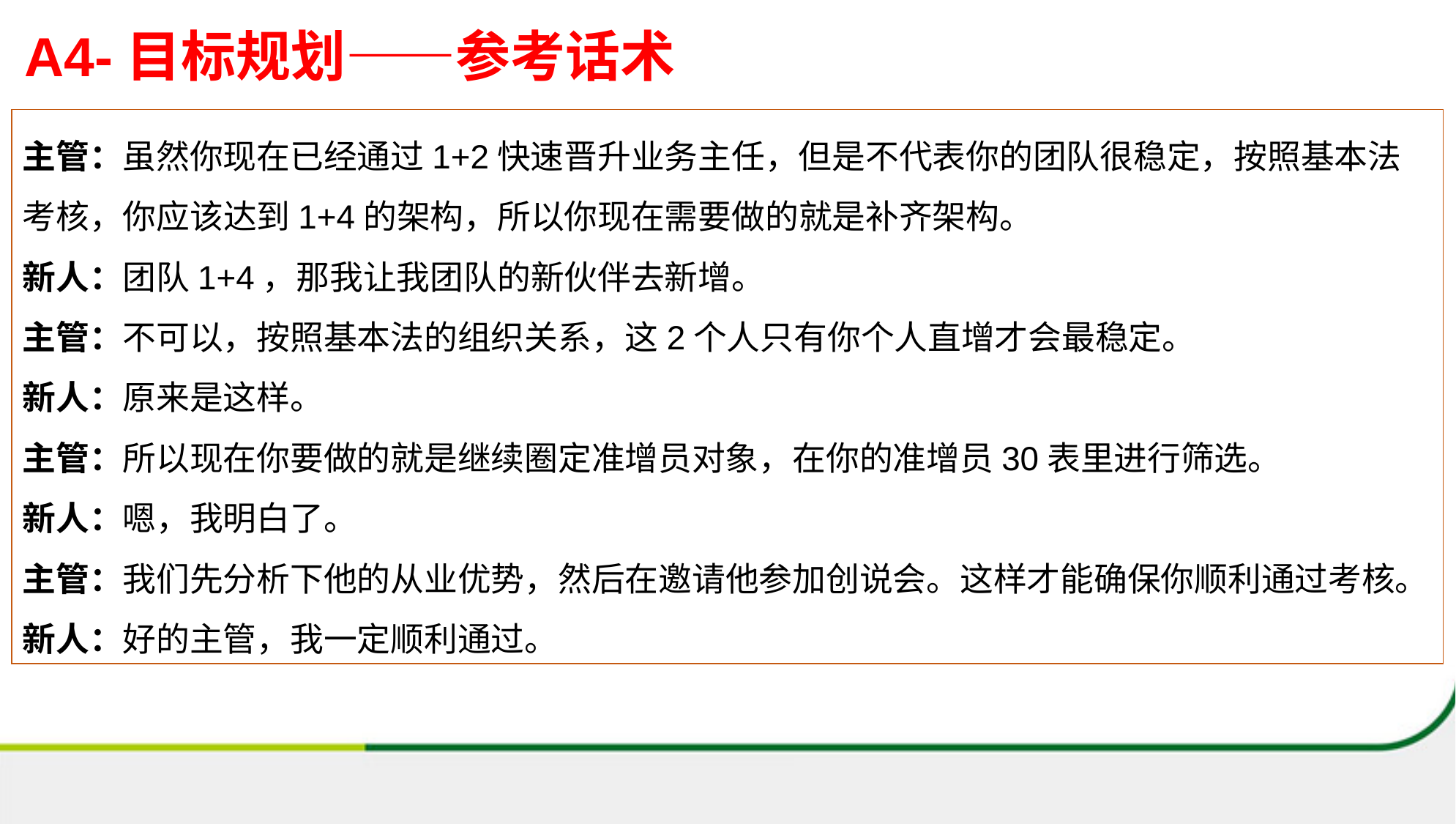

# A4-目标规划——参考话术
主管：虽然你现在已经通过1+2快速晋升业务主任，但是不代表你的团队很稳定，按照基本法考核，你应该达到1+4的架构，所以你现在需要做的就是补齐架构。
新人：团队1+4，那我让我团队的新伙伴去新增。
主管：不可以，按照基本法的组织关系，这2个人只有你个人直增才会最稳定。
新人：原来是这样。
主管：所以现在你要做的就是继续圈定准增员对象，在你的准增员30表里进行筛选。
新人：嗯，我明白了。
主管：我们先分析下他的从业优势，然后在邀请他参加创说会。这样才能确保你顺利通过考核。
新人：好的主管，我一定顺利通过。